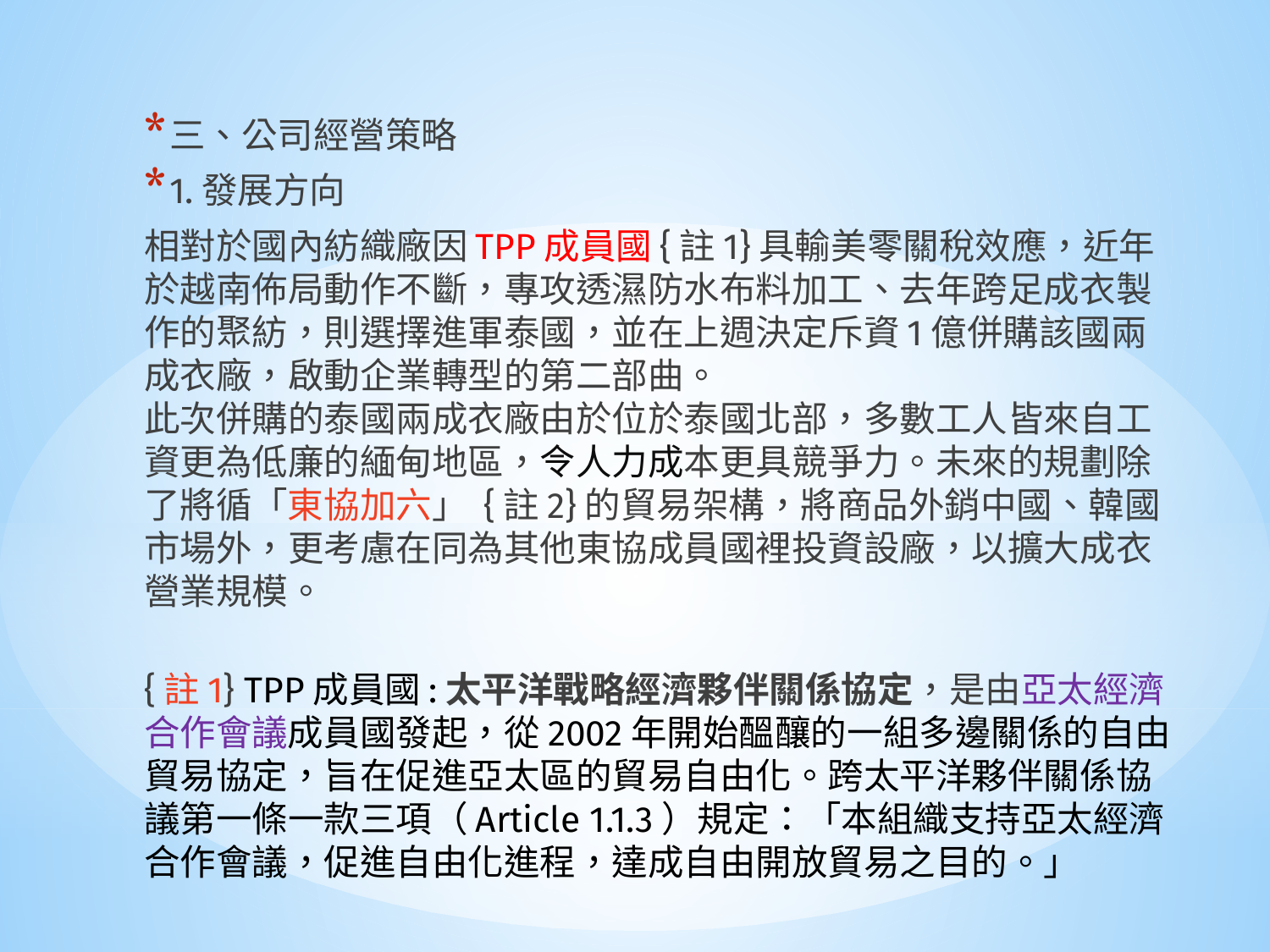

三、公司經營策略
1.發展方向
相對於國內紡織廠因TPP成員國{註1}具輸美零關稅效應，近年於越南佈局動作不斷，專攻透濕防水布料加工、去年跨足成衣製作的聚紡，則選擇進軍泰國，並在上週決定斥資1億併購該國兩成衣廠，啟動企業轉型的第二部曲。
此次併購的泰國兩成衣廠由於位於泰國北部，多數工人皆來自工資更為低廉的緬甸地區，令人力成本更具競爭力。未來的規劃除了將循「東協加六」 {註2}的貿易架構，將商品外銷中國、韓國市場外，更考慮在同為其他東協成員國裡投資設廠，以擴大成衣營業規模。
{註1} TPP成員國:太平洋戰略經濟夥伴關係協定，是由亞太經濟合作會議成員國發起，從2002年開始醞釀的一組多邊關係的自由貿易協定，旨在促進亞太區的貿易自由化。跨太平洋夥伴關係協議第一條一款三項（Article 1.1.3）規定：「本組織支持亞太經濟合作會議，促進自由化進程，達成自由開放貿易之目的。」